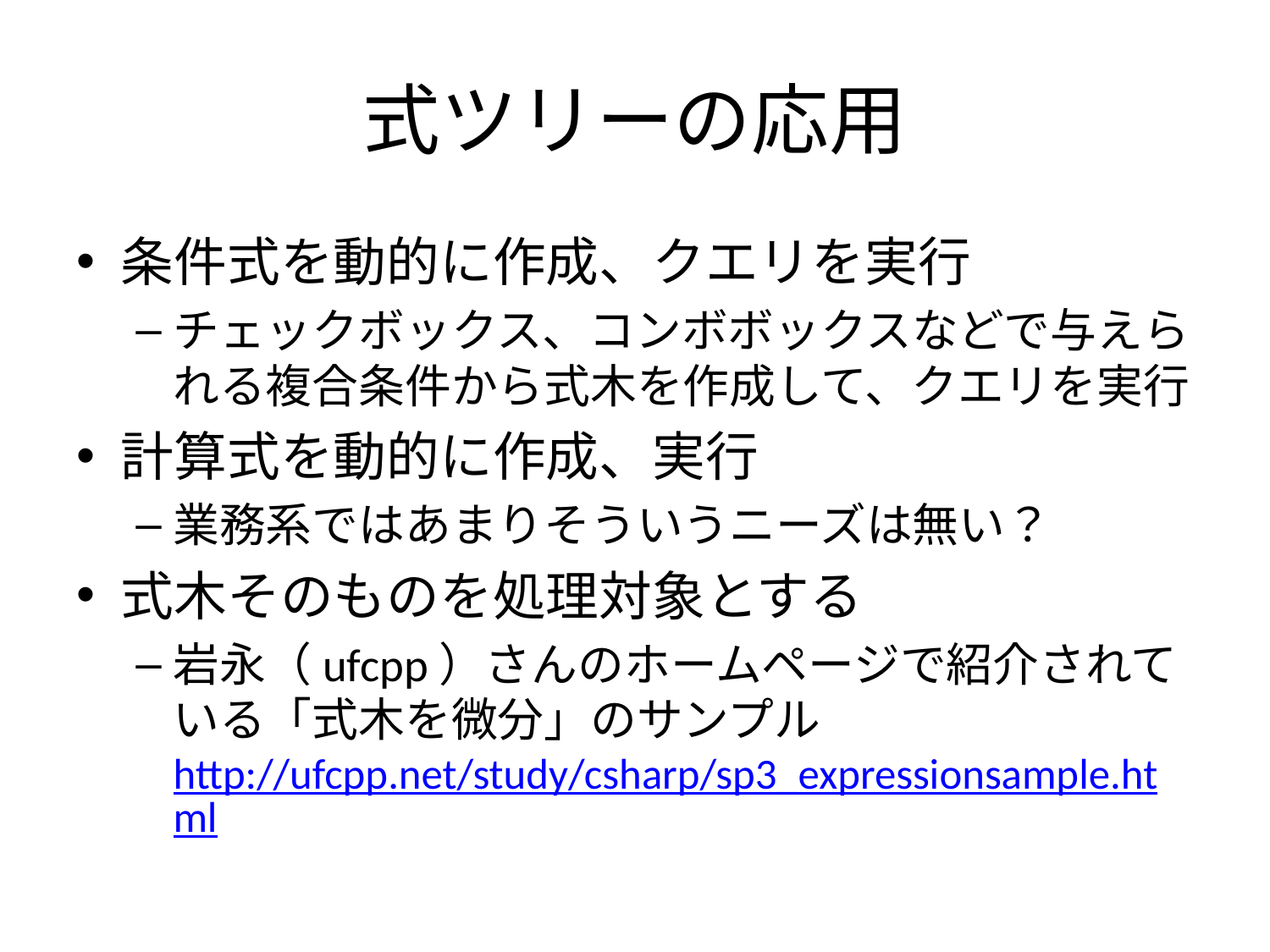

# 式ツリーの応用
条件式を動的に作成、クエリを実行
チェックボックス、コンボボックスなどで与えられる複合条件から式木を作成して、クエリを実行
計算式を動的に作成、実行
業務系ではあまりそういうニーズは無い？
式木そのものを処理対象とする
岩永（ufcpp）さんのホームページで紹介されている「式木を微分」のサンプル
http://ufcpp.net/study/csharp/sp3_expressionsample.html